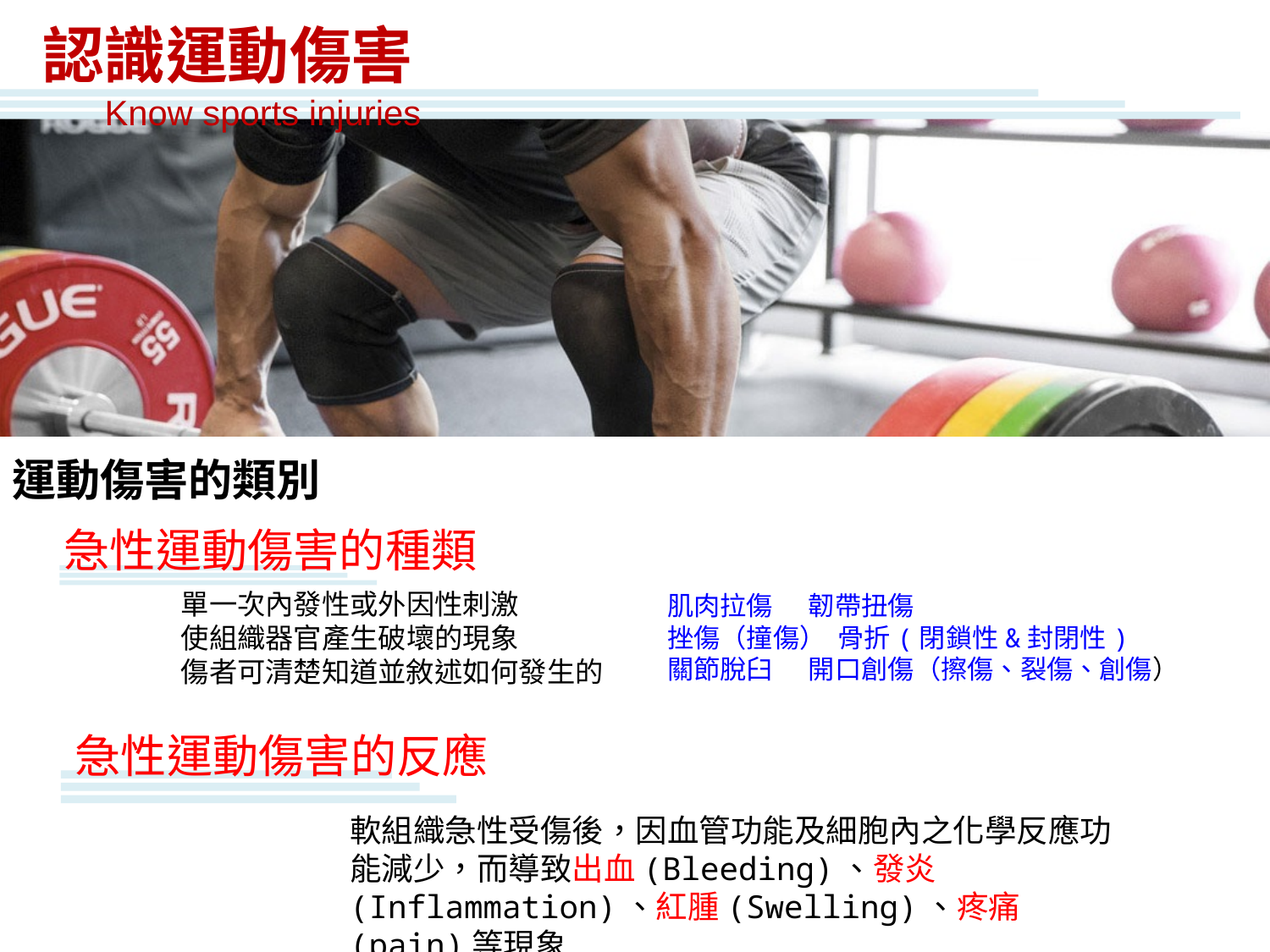

認識運動傷害
Know sports injuries

運動傷害的類別
急性運動傷害的種類

單一次內發性或外因性刺激
使組織器官產生破壞的現象
傷者可清楚知道並敘述如何發生的
肌肉拉傷      韌帶扭傷
挫傷（撞傷）  骨折(閉鎖性&封閉性)
關節脫臼      開口創傷（擦傷、裂傷、創傷）
急性運動傷害的反應

軟組織急性受傷後，因血管功能及細胞內之化學反應功能減少，而導致出血(Bleeding)、發炎(Inflammation)、紅腫(Swelling)、疼痛(pain)等現象